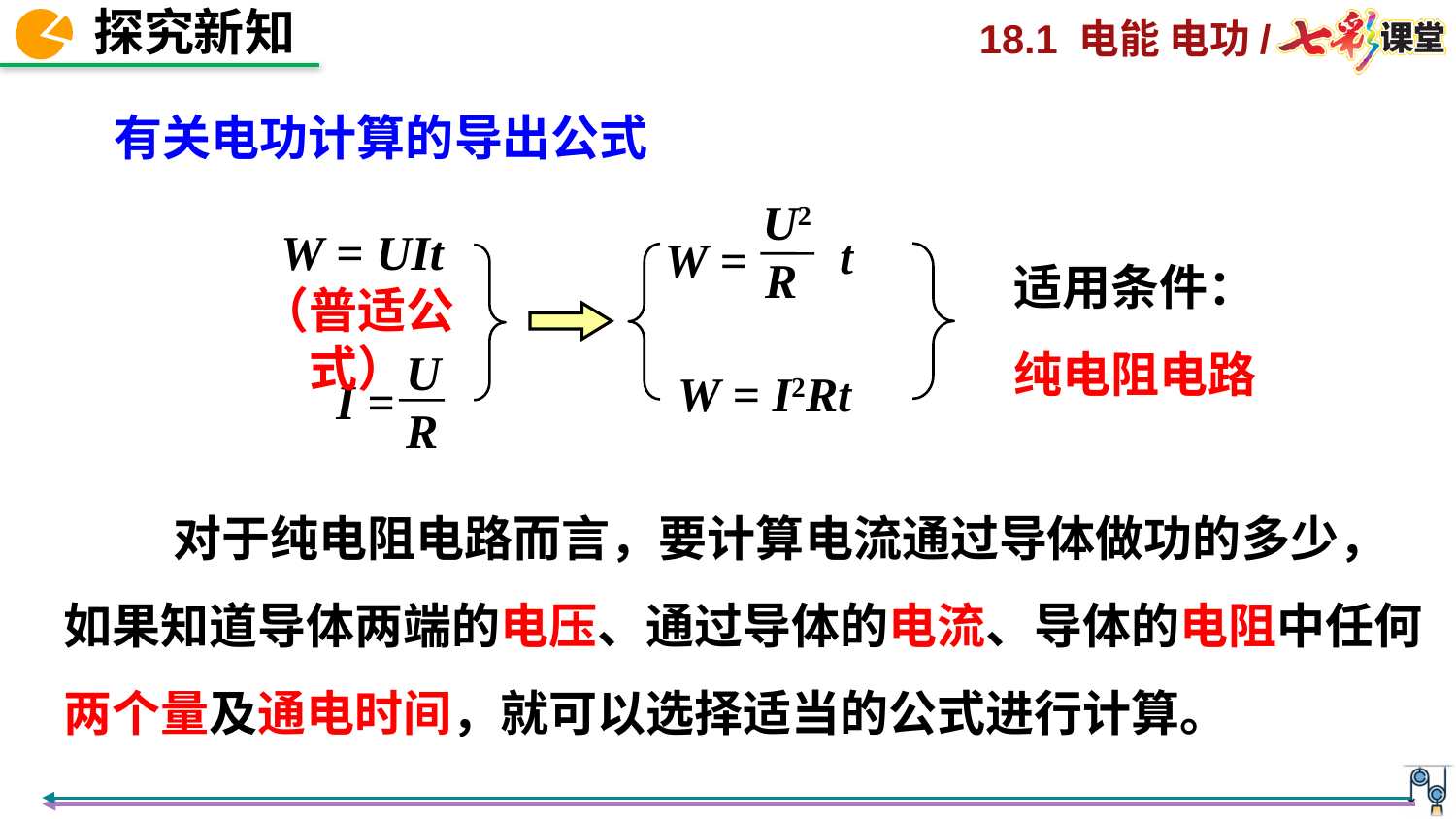

有关电功计算的导出公式
 U2
R

W =
t

W = I2Rt
W = UIt
适用条件：
纯电阻电路

（普适公式）

U
R

I =
         对于纯电阻电路而言，要计算电流通过导体做功的多少，如果知道导体两端的电压、通过导体的电流、导体的电阻中任何两个量及通电时间，就可以选择适当的公式进行计算。